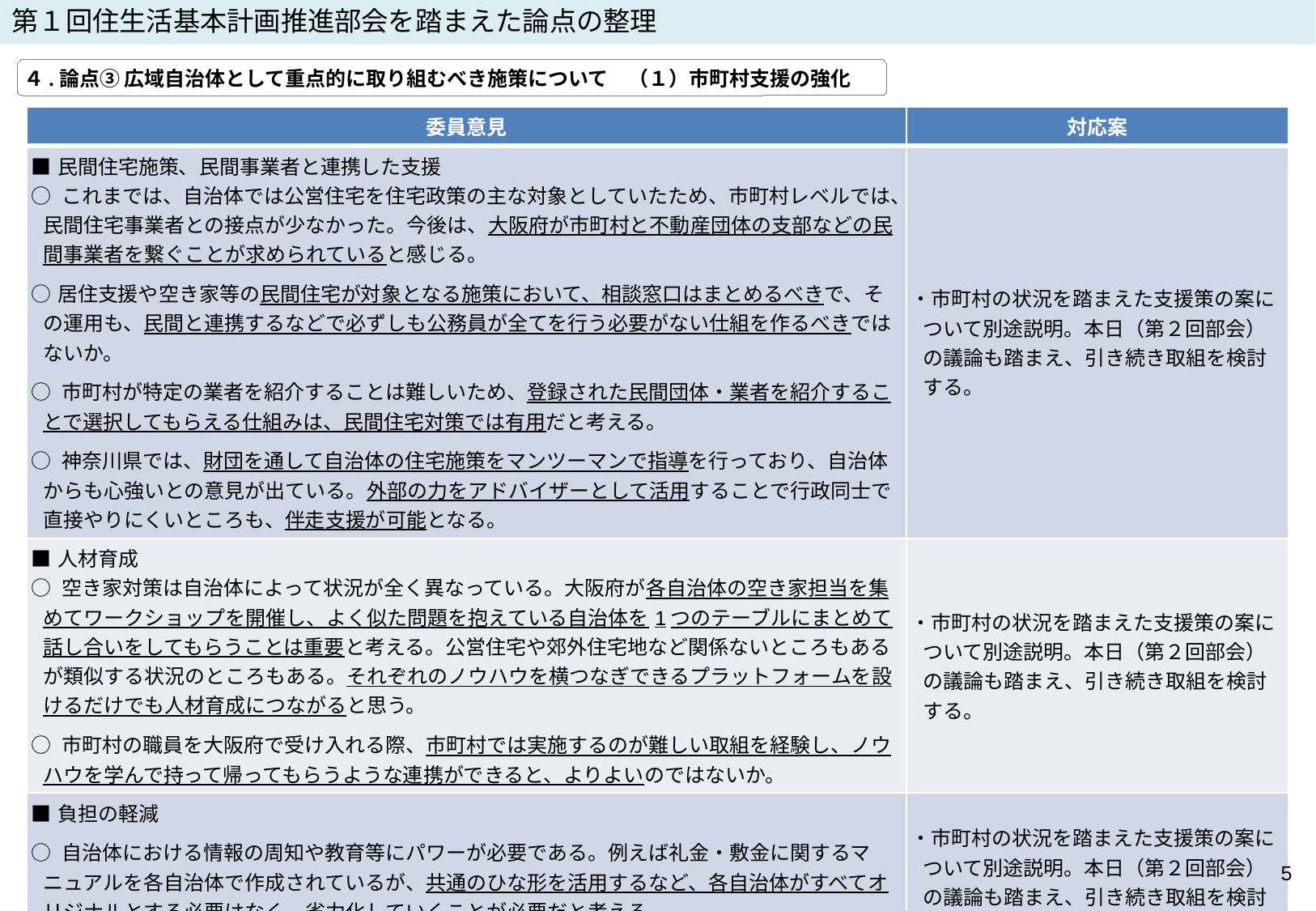

第１回住生活基本計画推進部会を踏まえた論点の整理
４.論点③ 広域自治体として重点的に取り組むべき施策について　（１）市町村支援の強化
| 委員意見 | 対応案 |
| --- | --- |
| ■民間住宅施策、民間事業者と連携した支援 ○ これまでは、自治体では公営住宅を住宅政策の主な対象としていたため、市町村レベルでは、民間住宅事業者との接点が少なかった。今後は、大阪府が市町村と不動産団体の支部などの民間事業者を繋ぐことが求められていると感じる。 ○居住支援や空き家等の民間住宅が対象となる施策において、相談窓口はまとめるべきで、その運用も、民間と連携するなどで必ずしも公務員が全てを行う必要がない仕組を作るべきではないか。 ○ 市町村が特定の業者を紹介することは難しいため、登録された民間団体・業者を紹介することで選択してもらえる仕組みは、民間住宅対策では有用だと考える。 ○ 神奈川県では、財団を通して自治体の住宅施策をマンツーマンで指導を行っており、自治体からも心強いとの意見が出ている。外部の力をアドバイザーとして活用することで行政同士で直接やりにくいところも、伴走支援が可能となる。 | ・市町村の状況を踏まえた支援策の案について別途説明。本日（第２回部会）の議論も踏まえ、引き続き取組を検討する。 |
| ■人材育成 ○ 空き家対策は自治体によって状況が全く異なっている。大阪府が各自治体の空き家担当を集めてワークショップを開催し、よく似た問題を抱えている自治体を1つのテーブルにまとめて話し合いをしてもらうことは重要と考える。公営住宅や郊外住宅地など関係ないところもあるが類似する状況のところもある。それぞれのノウハウを横つなぎできるプラットフォームを設けるだけでも人材育成につながると思う。 ○ 市町村の職員を大阪府で受け入れる際、市町村では実施するのが難しい取組を経験し、ノウハウを学んで持って帰ってもらうような連携ができると、よりよいのではないか。 | ・市町村の状況を踏まえた支援策の案について別途説明。本日（第２回部会）の議論も踏まえ、引き続き取組を検討する。 |
| ■負担の軽減 ○ 自治体における情報の周知や教育等にパワーが必要である。例えば礼金・敷金に関するマニュアルを各自治体で作成されているが、共通のひな形を活用するなど、各自治体がすべてオリジナルとする必要はなく、省力化していくことが必要だと考える。 ○ クラウド等を活用し、自治体間でのファイル連携の仕方も工夫していくとよいのではないか。 | ・市町村の状況を踏まえた支援策の案について別途説明。本日（第２回部会）の議論も踏まえ、引き続き取組を検討する。 |
5